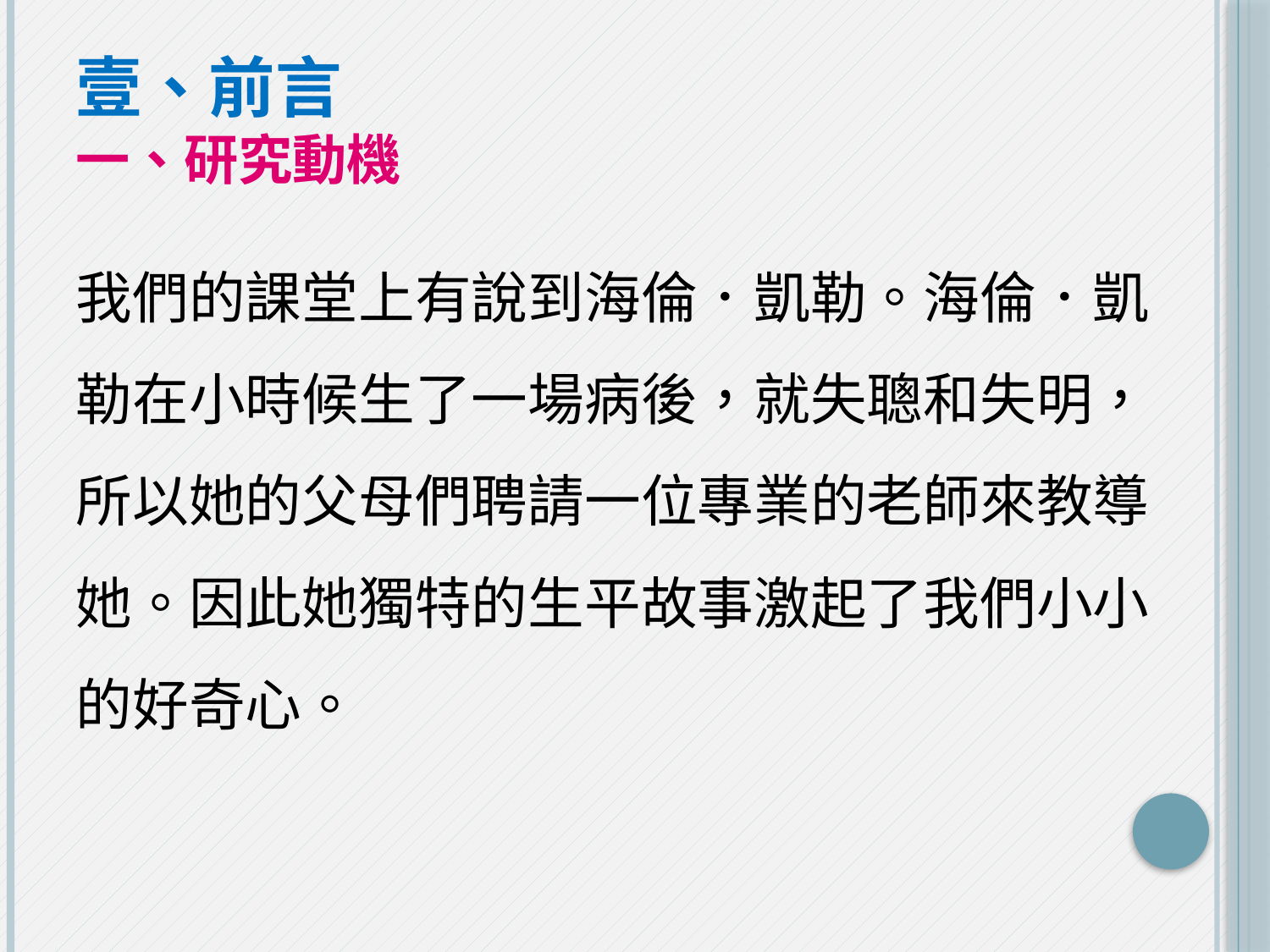

# 壹、前言 一、研究動機
我們的課堂上有說到海倫．凱勒。海倫．凱勒在小時候生了一場病後，就失聰和失明，所以她的父母們聘請一位專業的老師來教導她。因此她獨特的生平故事激起了我們小小的好奇心。